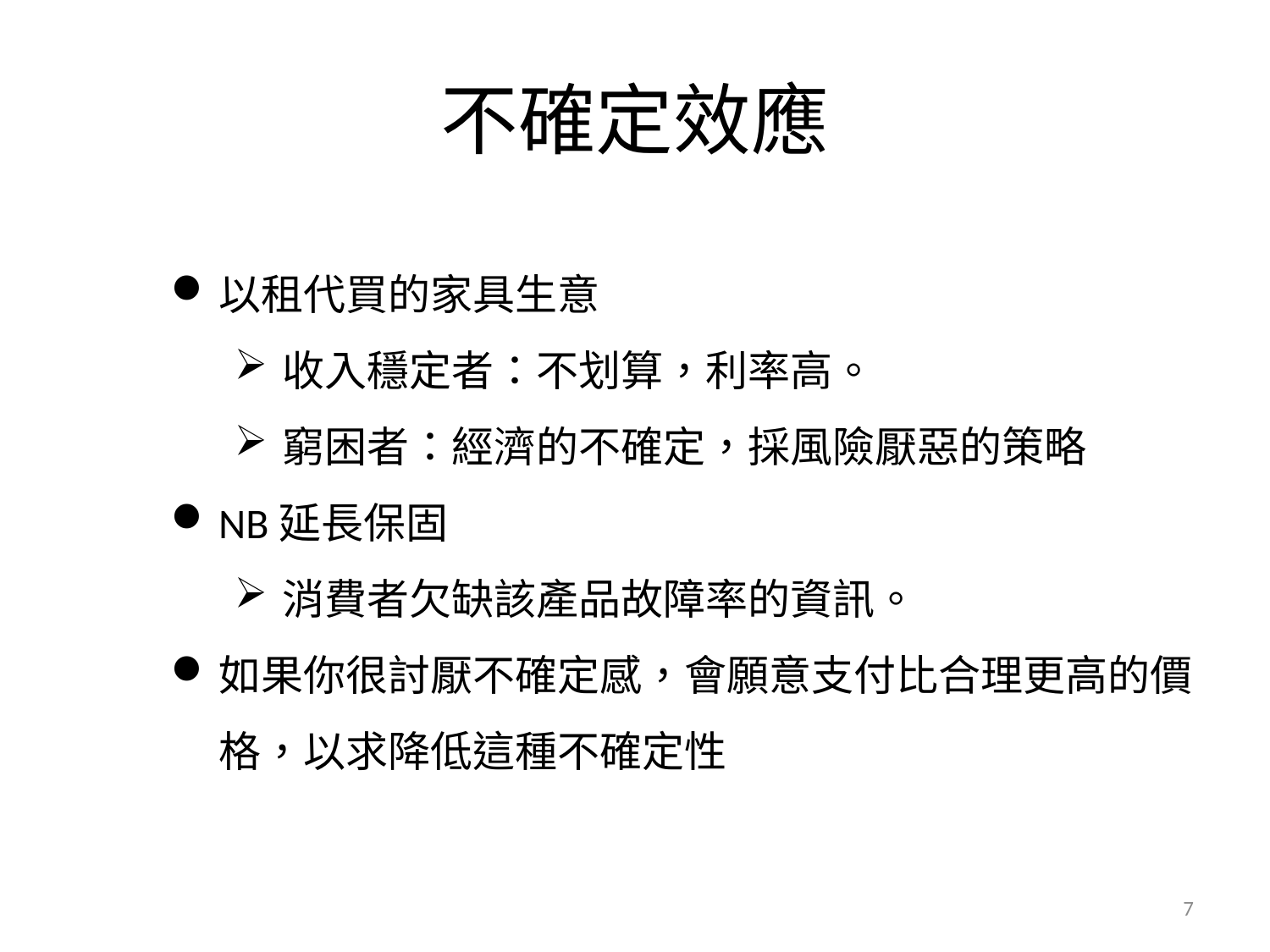

# 不確定效應

以租代買的家具生意
收入穩定者：不划算，利率高。
窮困者：經濟的不確定，採風險厭惡的策略
NB延長保固
消費者欠缺該產品故障率的資訊。
如果你很討厭不確定感，會願意支付比合理更高的價格，以求降低這種不確定性

7